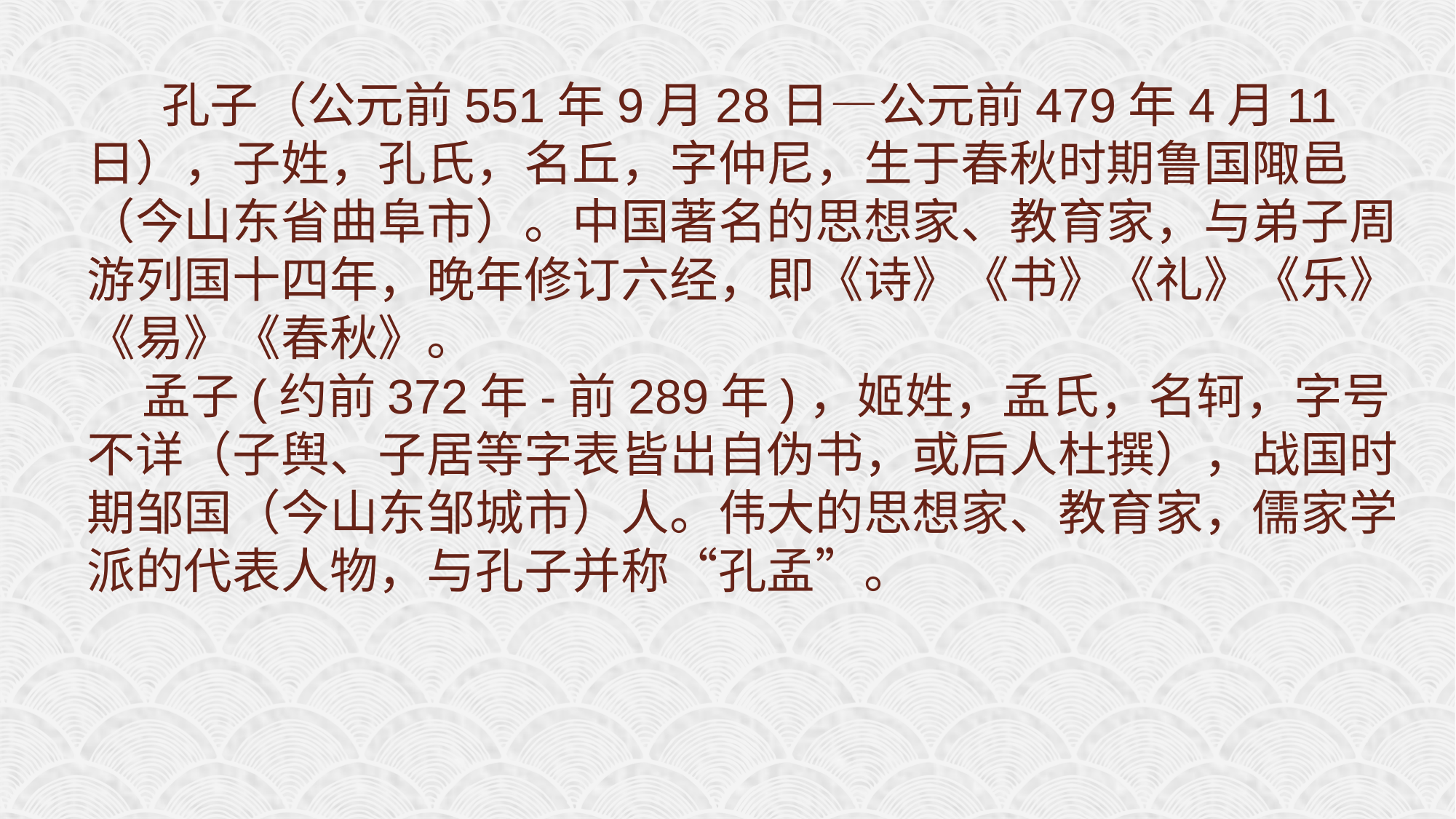

孔子（公元前551年9月28日―公元前479年4月11日），子姓，孔氏，名丘，字仲尼，生于春秋时期鲁国陬邑（今山东省曲阜市）。中国著名的思想家、教育家，与弟子周游列国十四年，晚年修订六经，即《诗》《书》《礼》《乐》《易》《春秋》。
    孟子(约前372年-前289年)，姬姓，孟氏，名轲，字号不详（子舆、子居等字表皆出自伪书，或后人杜撰），战国时期邹国（今山东邹城市）人。伟大的思想家、教育家，儒家学派的代表人物，与孔子并称“孔孟”。